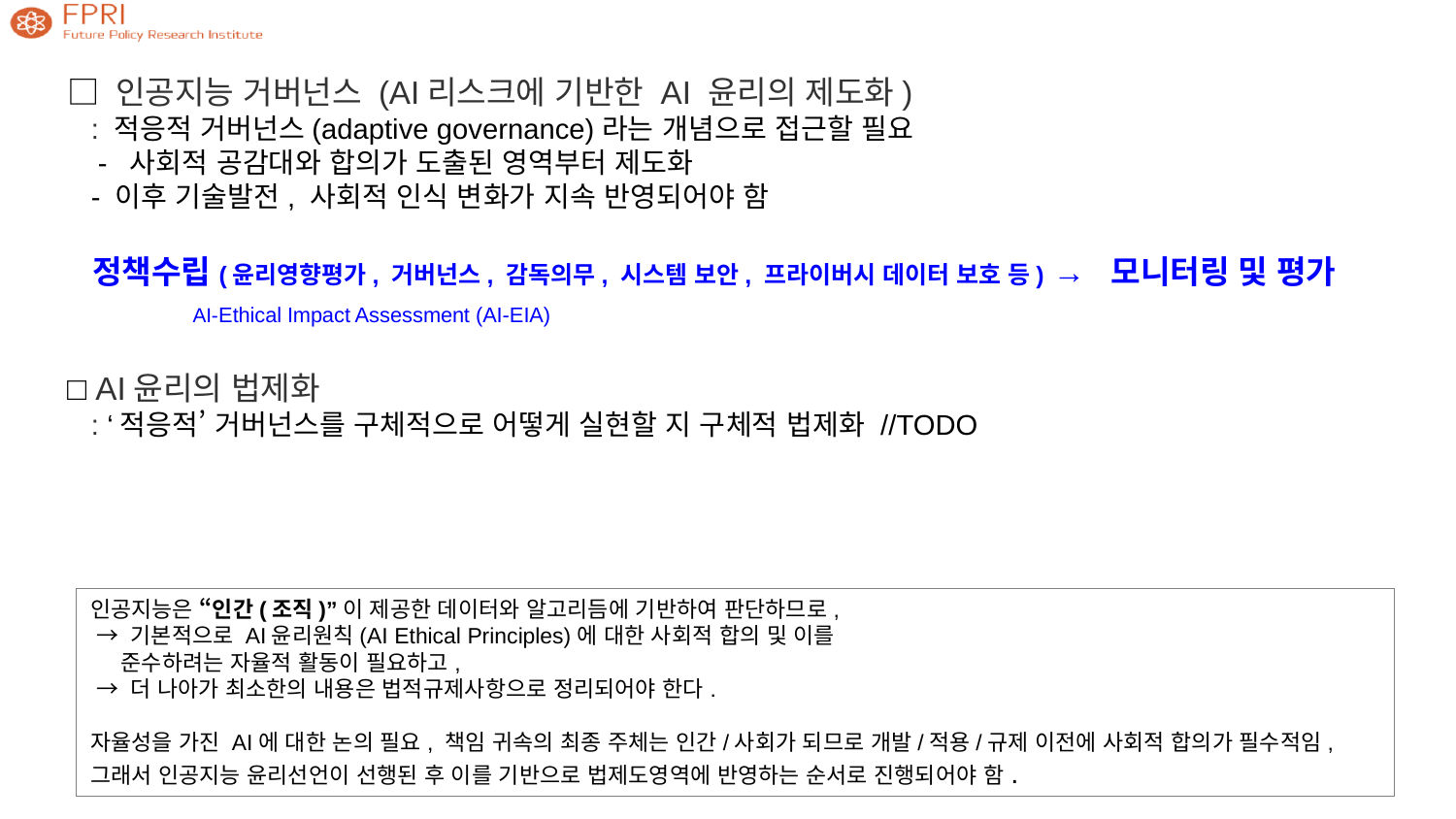

□ 인공지능 거버넌스 (AI리스크에 기반한 AI 윤리의 제도화)
   : 적응적 거버넌스(adaptive governance)라는 개념으로 접근할 필요
   -  사회적 공감대와 합의가 도출된 영역부터 제도화
   - 이후 기술발전, 사회적 인식 변화가 지속 반영되어야 함

  정책수립(윤리영향평가, 거버넌스, 감독의무, 시스템 보안, 프라이버시 데이터 보호 등) →  모니터링 및 평가
              AI-Ethical Impact Assessment (AI-EIA)
□ AI윤리의 법제화
   : ‘적응적’ 거버넌스를 구체적으로 어떻게 실현할 지 구체적 법제화 //TODO

인공지능은 “인간(조직)”이 제공한 데이터와 알고리듬에 기반하여 판단하므로,
 → 기본적으로 AI윤리원칙(AI Ethical Principles)에 대한 사회적 합의 및 이를
    준수하려는 자율적 활동이 필요하고,
 → 더 나아가 최소한의 내용은 법적규제사항으로 정리되어야 한다.

자율성을 가진 AI에 대한 논의 필요, 책임 귀속의 최종 주체는 인간/사회가 되므로 개발/적용/규제 이전에 사회적 합의가 필수적임, 그래서 인공지능 윤리선언이 선행된 후 이를 기반으로 법제도영역에 반영하는 순서로 진행되어야 함.